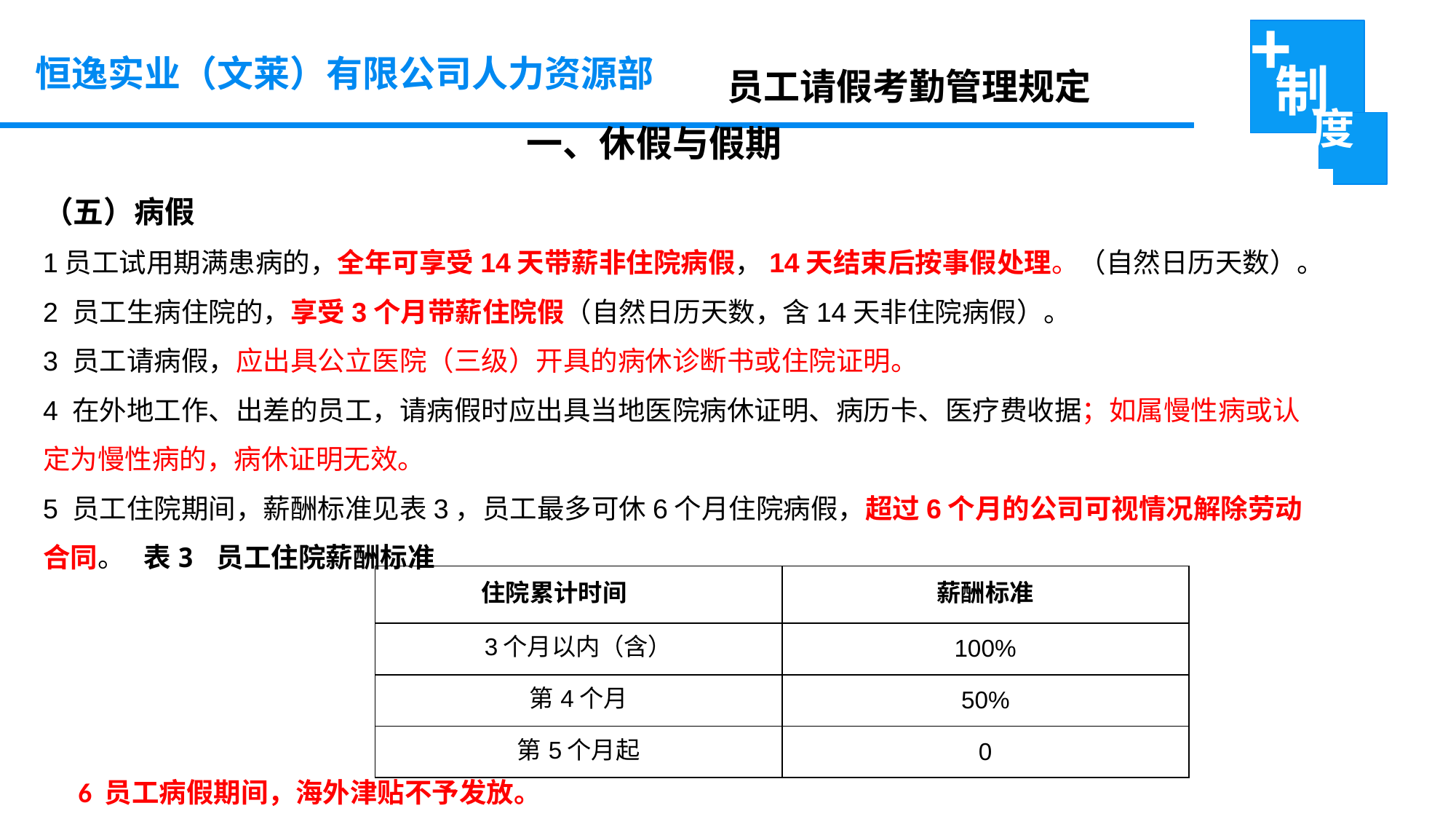

恒逸实业（文莱）有限公司人力资源部
员工请假考勤管理规定
 一、休假与假期
（五）病假
1员工试用期满患病的，全年可享受14天带薪非住院病假，14天结束后按事假处理。（自然日历天数）。
2 员工生病住院的，享受3个月带薪住院假（自然日历天数，含14天非住院病假）。
3 员工请病假，应出具公立医院（三级）开具的病休诊断书或住院证明。
4 在外地工作、出差的员工，请病假时应出具当地医院病休证明、病历卡、医疗费收据；如属慢性病或认定为慢性病的，病休证明无效。
5 员工住院期间，薪酬标准见表3，员工最多可休6个月住院病假，超过6个月的公司可视情况解除劳动合同。   表3 员工住院薪酬标准

| 住院累计时间 | 薪酬标准 |
| --- | --- |
| 3个月以内（含） | 100% |
| 第4个月 | 50% |
| 第5个月起 | 0 |

6 员工病假期间，海外津贴不予发放。